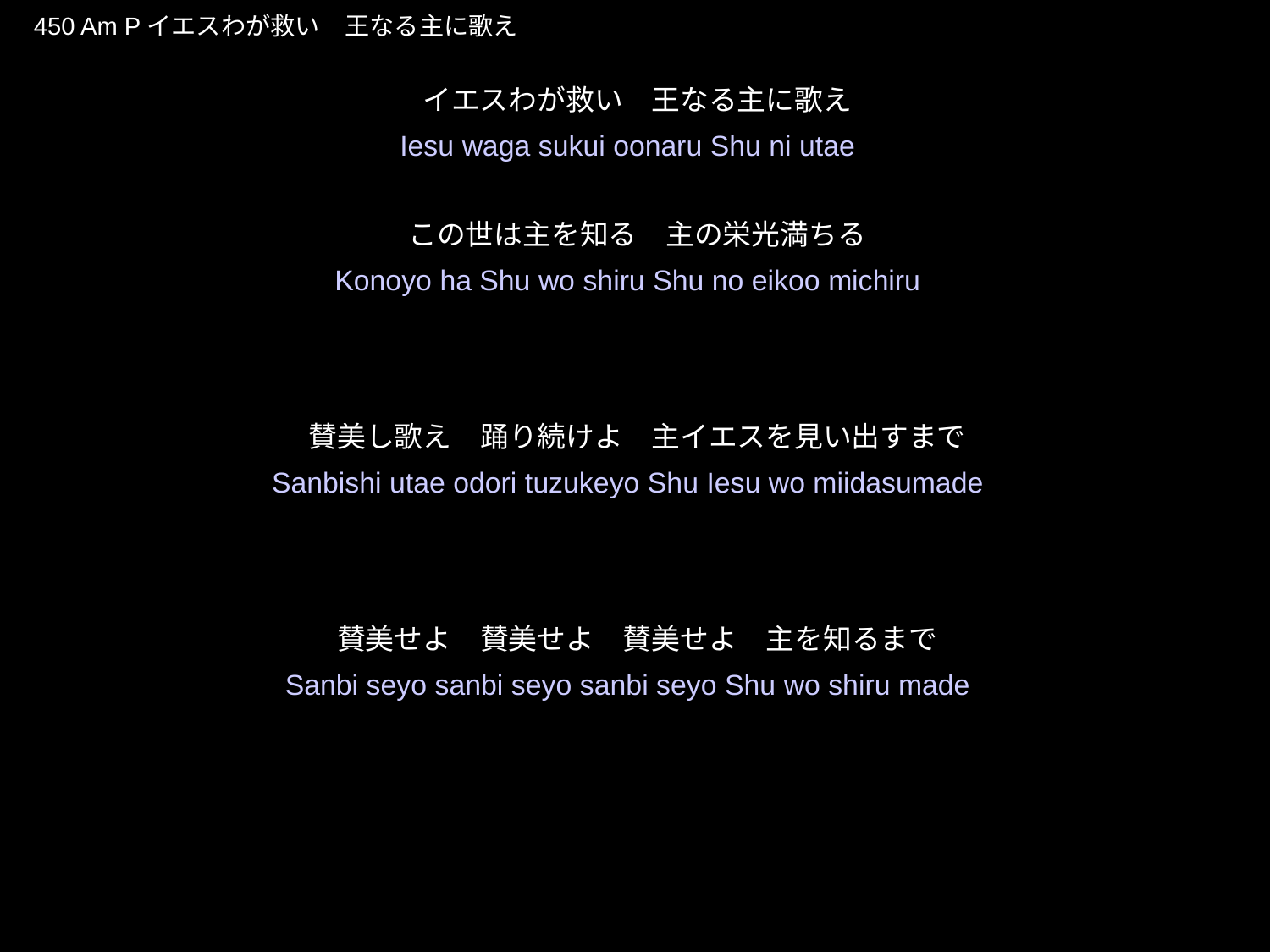

いえすわがすくいおおなるしゅにうたえ
★W
450 Am Pイエスわが救い　王なる主に歌え
イエスわが救い　王なる主に歌え

この世は主を知る　主の栄光満ちる

賛美し歌え　踊り続けよ　主イエスを見い出すまで

賛美せよ　賛美せよ　賛美せよ　主を知るまで
★４
Iesu waga sukui oonaru Shu ni utae

Konoyo ha Shu wo shiru Shu no eikoo michiru

Sanbishi utae odori tuzukeyo Shu Iesu wo miidasumade

Sanbi seyo sanbi seyo sanbi seyo Shu wo shiru made